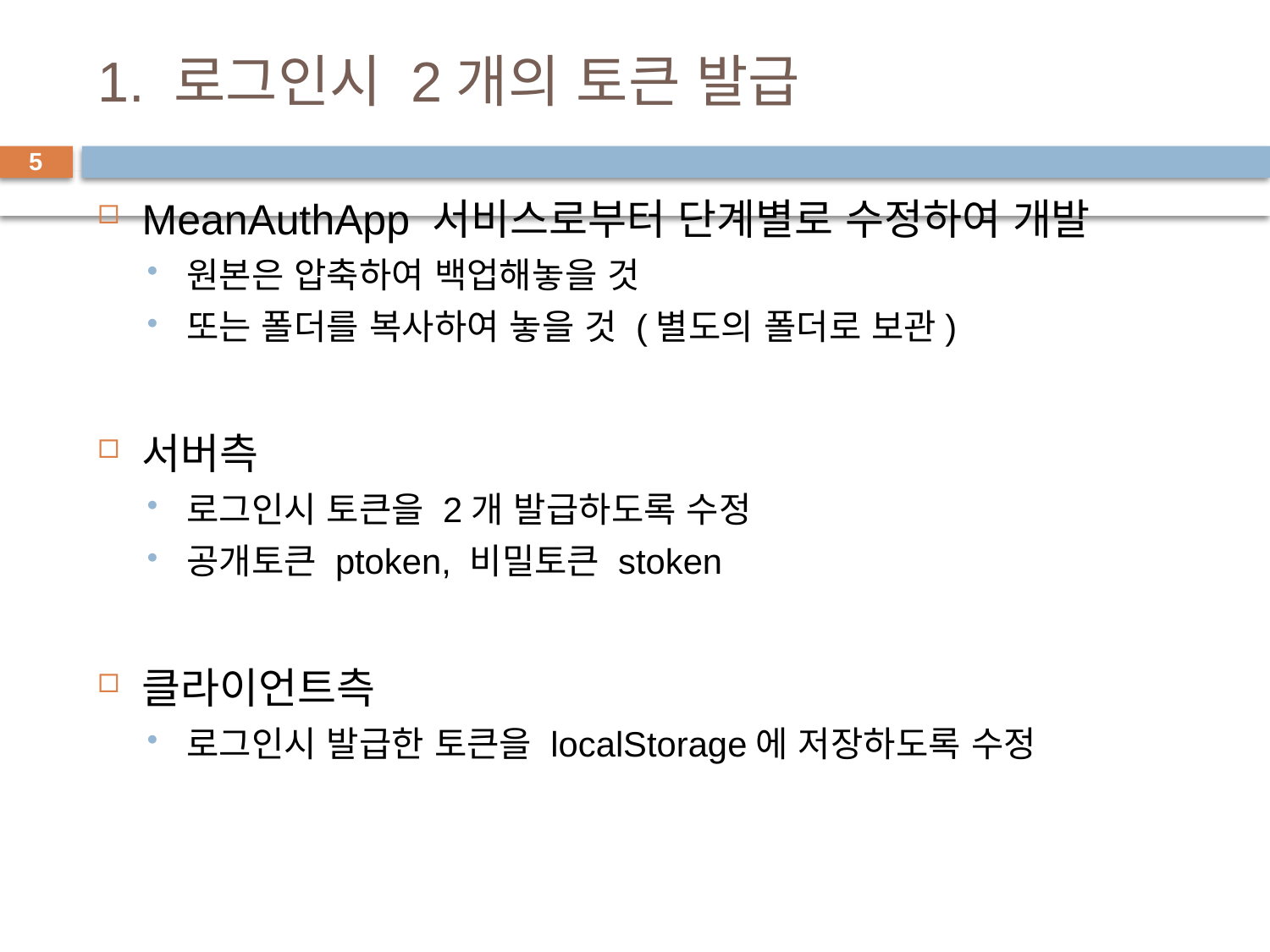

# 1. 로그인시 2개의 토큰 발급
5
MeanAuthApp 서비스로부터 단계별로 수정하여 개발
원본은 압축하여 백업해놓을 것
또는 폴더를 복사하여 놓을 것 (별도의 폴더로 보관)

서버측
로그인시 토큰을 2개 발급하도록 수정
공개토큰 ptoken, 비밀토큰 stoken

클라이언트측
로그인시 발급한 토큰을 localStorage에 저장하도록 수정